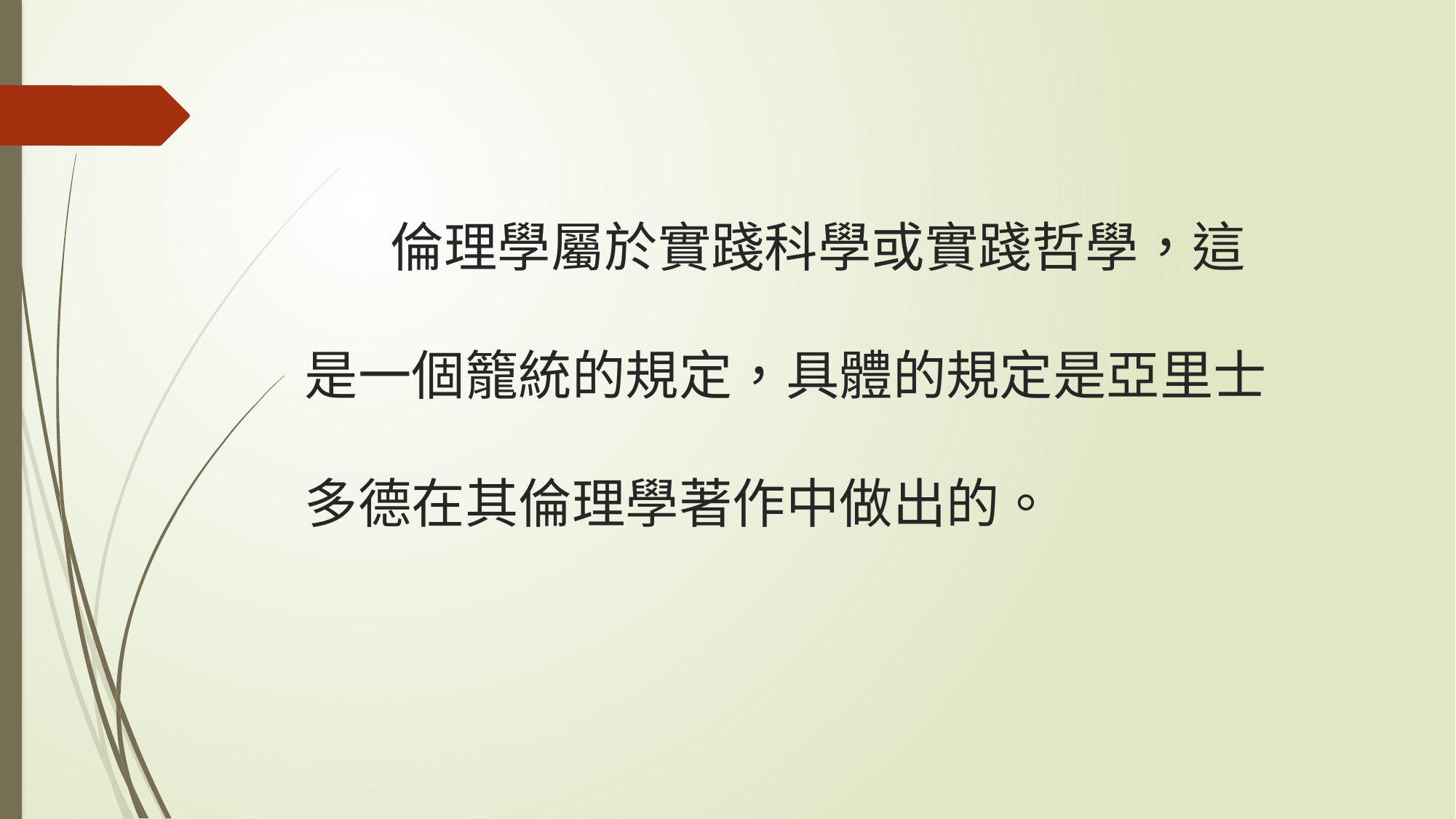

# 倫理學屬於實踐科學或實踐哲學，這 是一個籠統的規定，具體的規定是亞里士 多德在其倫理學著作中做出的。